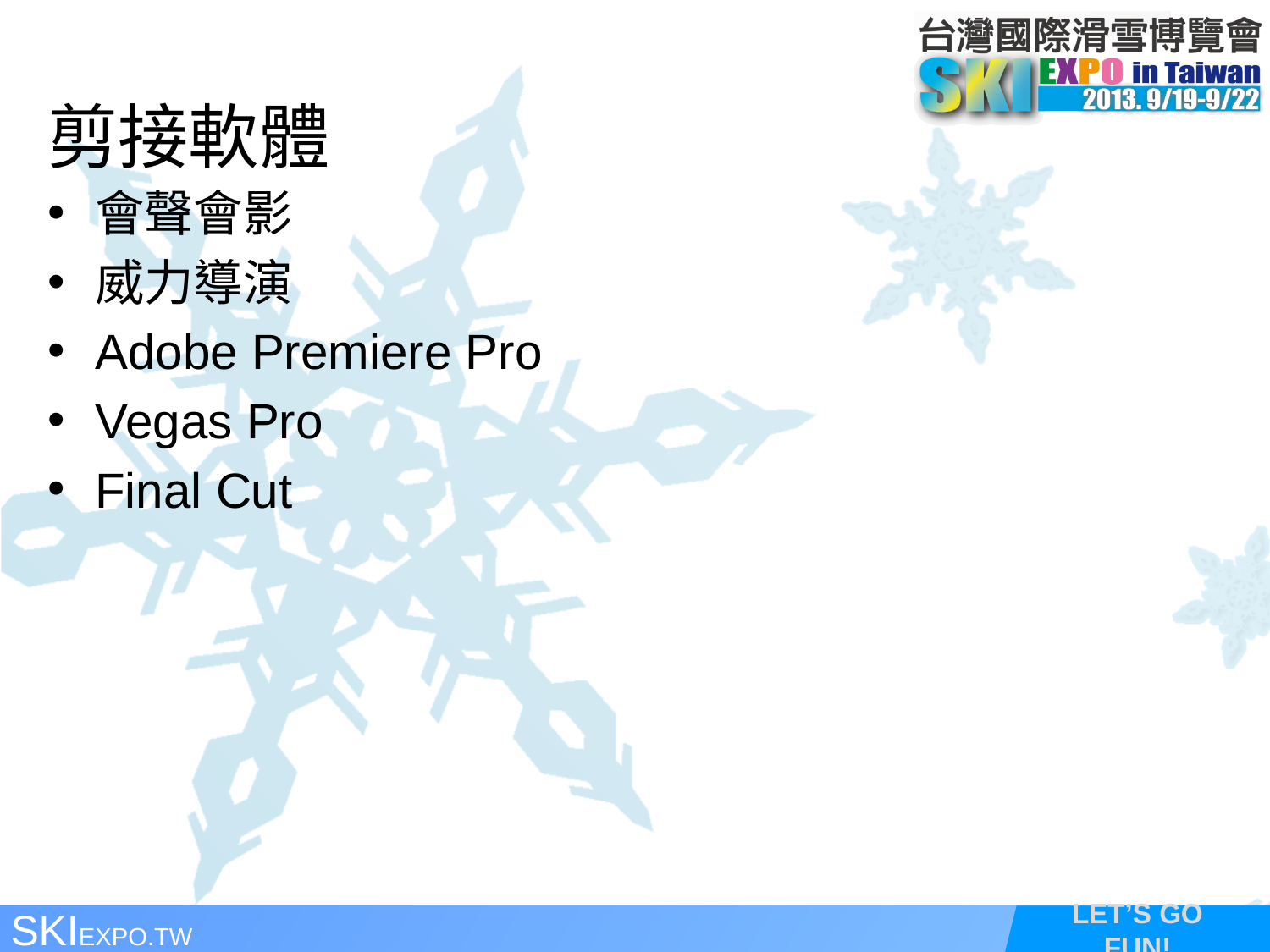

# 剪接軟體
會聲會影
威力導演
Adobe Premiere Pro
Vegas Pro
Final Cut